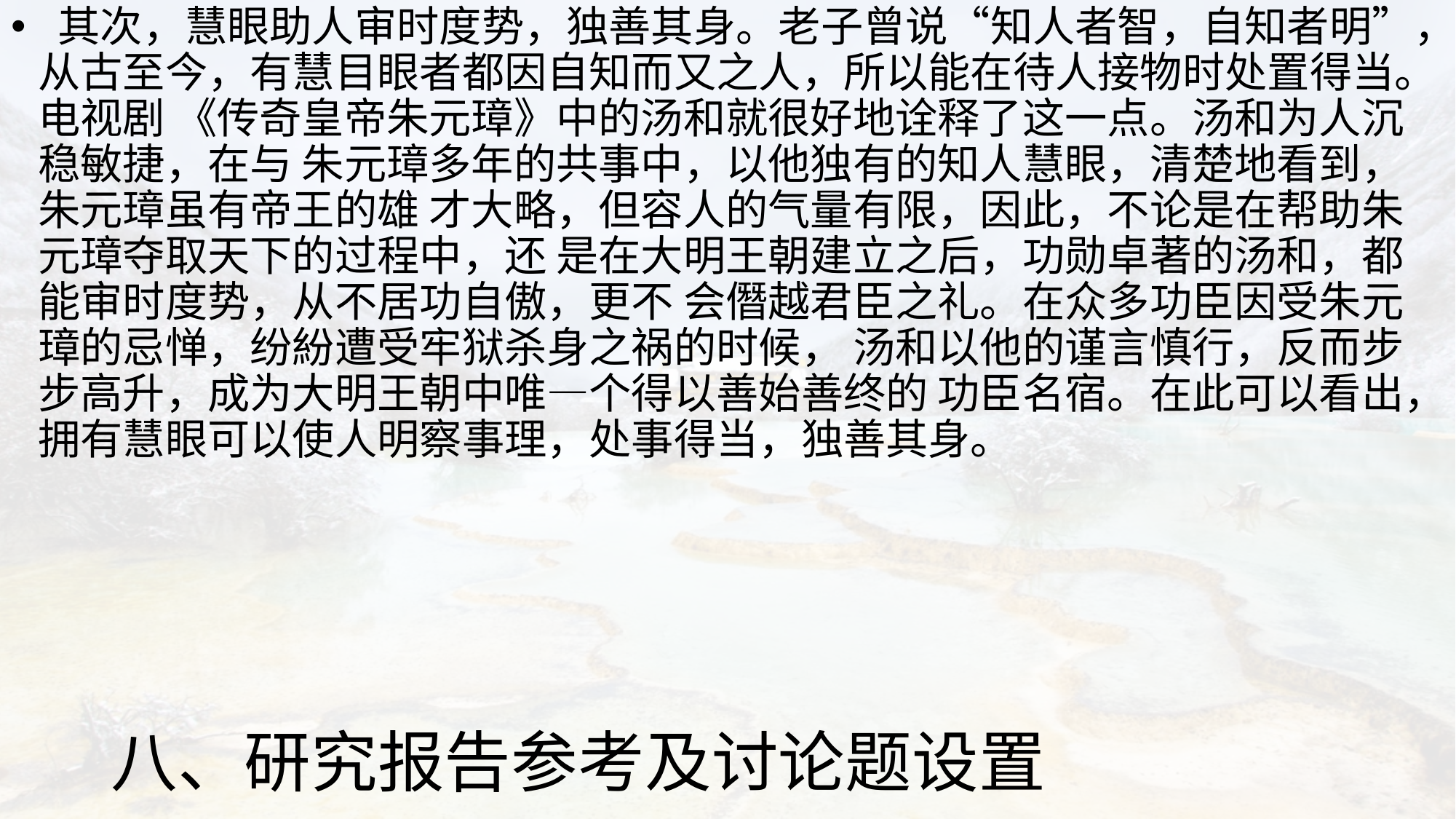

其次，慧眼助人审时度势，独善其身。老子曾说“知人者智，自知者明”，从古至今，有慧目眼者都因自知而又之人，所以能在待人接物时处置得当。电视剧 《传奇皇帝朱元璋》中的汤和就很好地诠释了这一点。汤和为人沉稳敏捷，在与 朱元璋多年的共事中，以他独有的知人慧眼，清楚地看到，朱元璋虽有帝王的雄 才大略，但容人的气量有限，因此，不论是在帮助朱元璋夺取天下的过程中，还 是在大明王朝建立之后，功勋卓著的汤和，都能审时度势，从不居功自傲，更不 会僭越君臣之礼。在众多功臣因受朱元璋的忌惮，纷紛遭受牢狱杀身之祸的时候， 汤和以他的谨言慎行，反而步步高升，成为大明王朝中唯—个得以善始善终的 功臣名宿。在此可以看出，拥有慧眼可以使人明察事理，处事得当，独善其身。
# 八、研究报告参考及讨论题设置